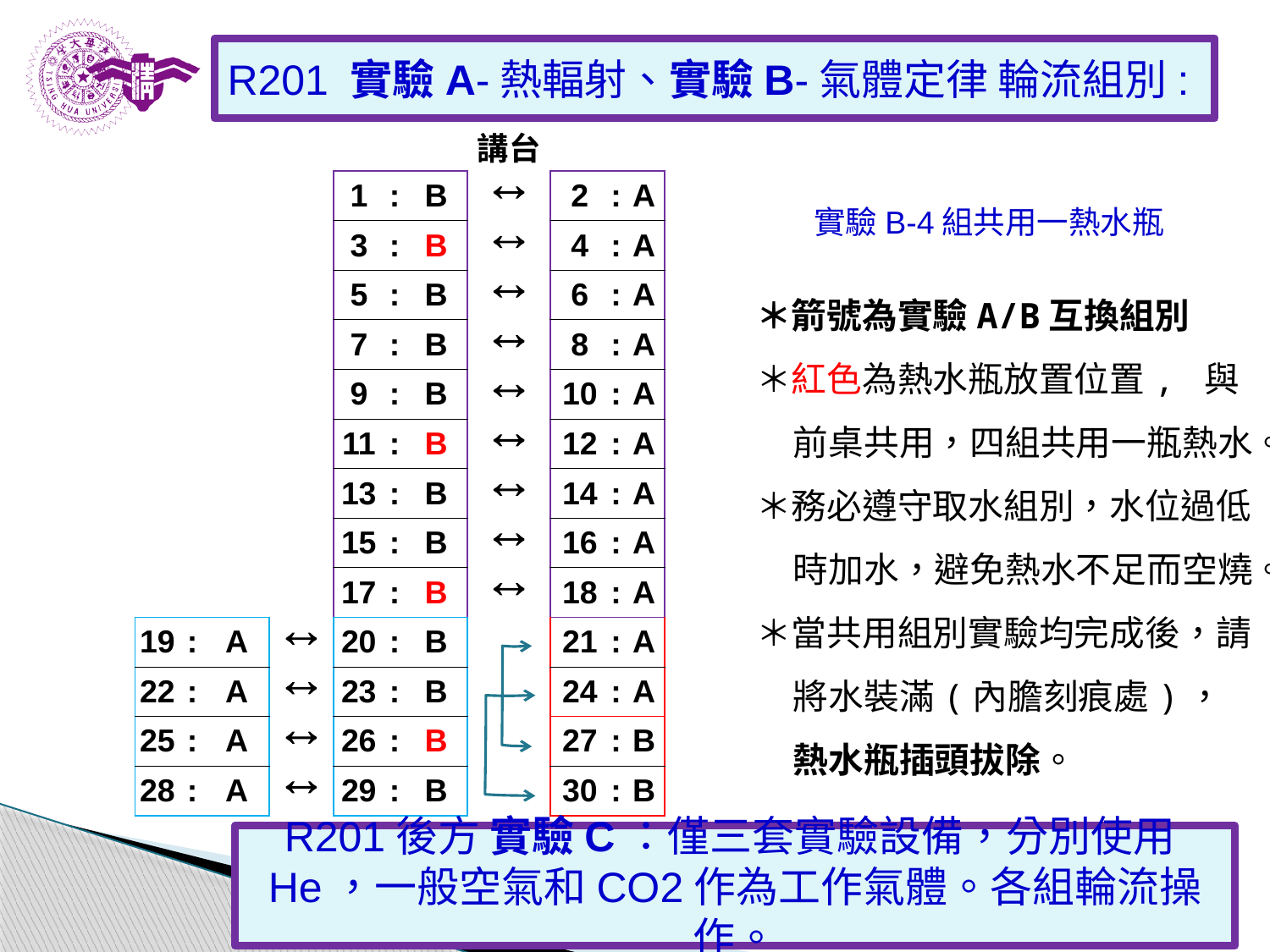

R201 實驗A-熱輻射、實驗B-氣體定律 輪流組別:
|  |  |  |  |  |  |  | 講台 |  |  |  |
| --- | --- | --- | --- | --- | --- | --- | --- | --- | --- | --- |
|  |  |  |  | 1 | : | B | ↔ | 2 | : | A |
|  |  |  |  | 3 | : | B | ↔ | 4 | : | A |
|  |  |  |  | 5 | : | B | ↔ | 6 | : | A |
|  |  |  |  | 7 | : | B | ↔ | 8 | : | A |
|  |  |  |  | 9 | : | B | ↔ | 10 | : | A |
|  |  |  |  | 11 | : | B | ↔ | 12 | : | A |
|  |  |  |  | 13 | : | B | ↔ | 14 | : | A |
|  |  |  |  | 15 | : | B | ↔ | 16 | : | A |
|  |  |  |  | 17 | : | B | ↔ | 18 | : | A |
| 19 | : | A | ↔ | 20 | : | B |  | 21 | : | A |
| 22 | : | A | ↔ | 23 | : | B |  | 24 | : | A |
| 25 | : | A | ↔ | 26 | : | B |  | 27 | : | B |
| 28 | : | A | ↔ | 29 | : | B |  | 30 | : | B |
實驗B-4組共用一熱水瓶
＊箭號為實驗A/B互換組別
＊紅色為熱水瓶放置位置, 與前桌共用，四組共用一瓶熱水。
＊務必遵守取水組別，水位過低時加水，避免熱水不足而空燒。
＊當共用組別實驗均完成後，請將水裝滿(內膽刻痕處)，熱水瓶插頭拔除。

R201後方 實驗C：僅三套實驗設備，分別使用He，一般空氣和CO2作為工作氣體。各組輪流操作。